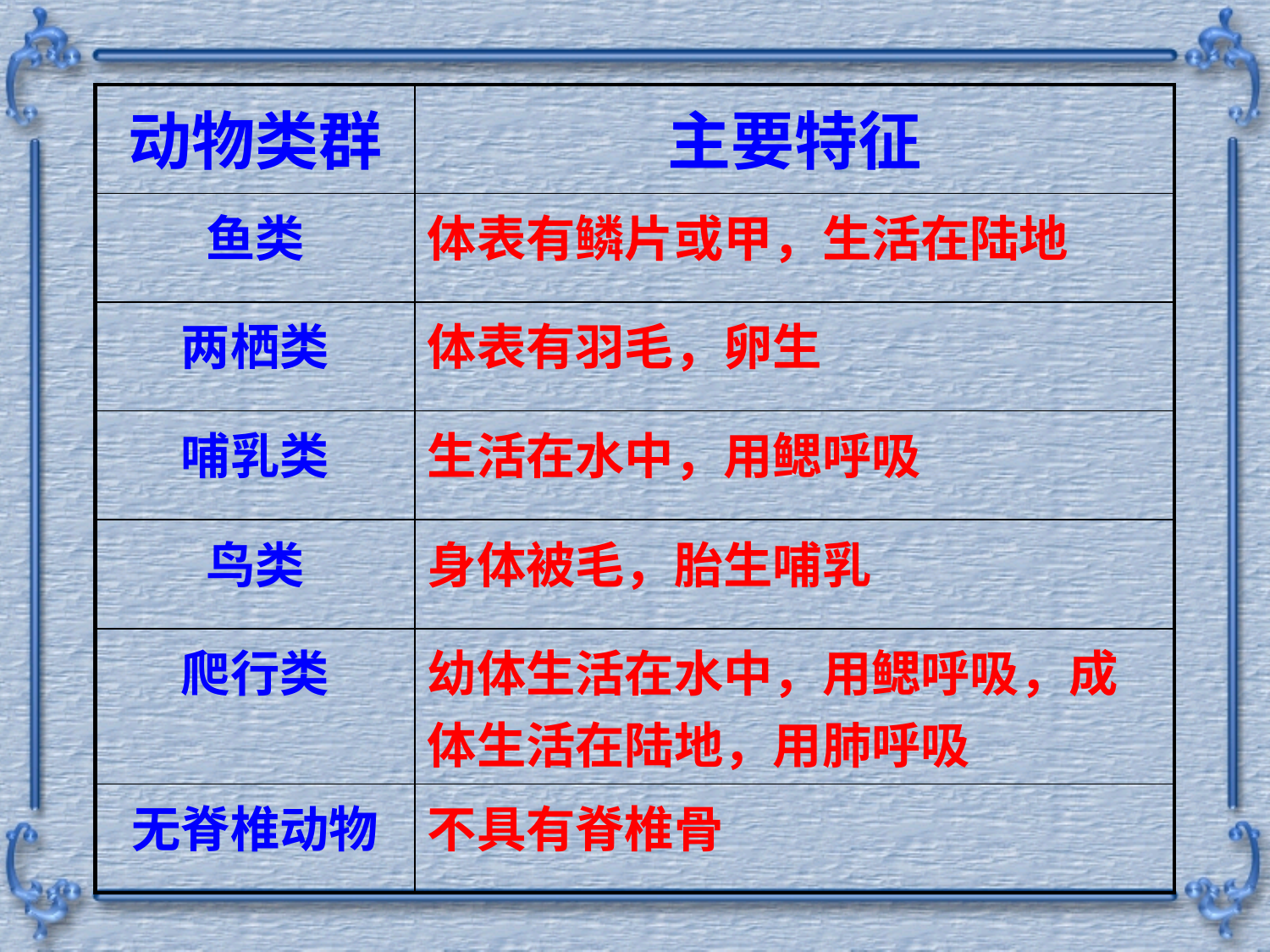

| 动物类群 | 主要特征 |
| --- | --- |
| 鱼类 | 体表有鳞片或甲，生活在陆地 |
| 两栖类 | 体表有羽毛，卵生 |
| 哺乳类 | 生活在水中，用鳃呼吸 |
| 鸟类 | 身体被毛，胎生哺乳 |
| 爬行类 | 幼体生活在水中，用鳃呼吸，成体生活在陆地，用肺呼吸 |
| 无脊椎动物 | 不具有脊椎骨 |